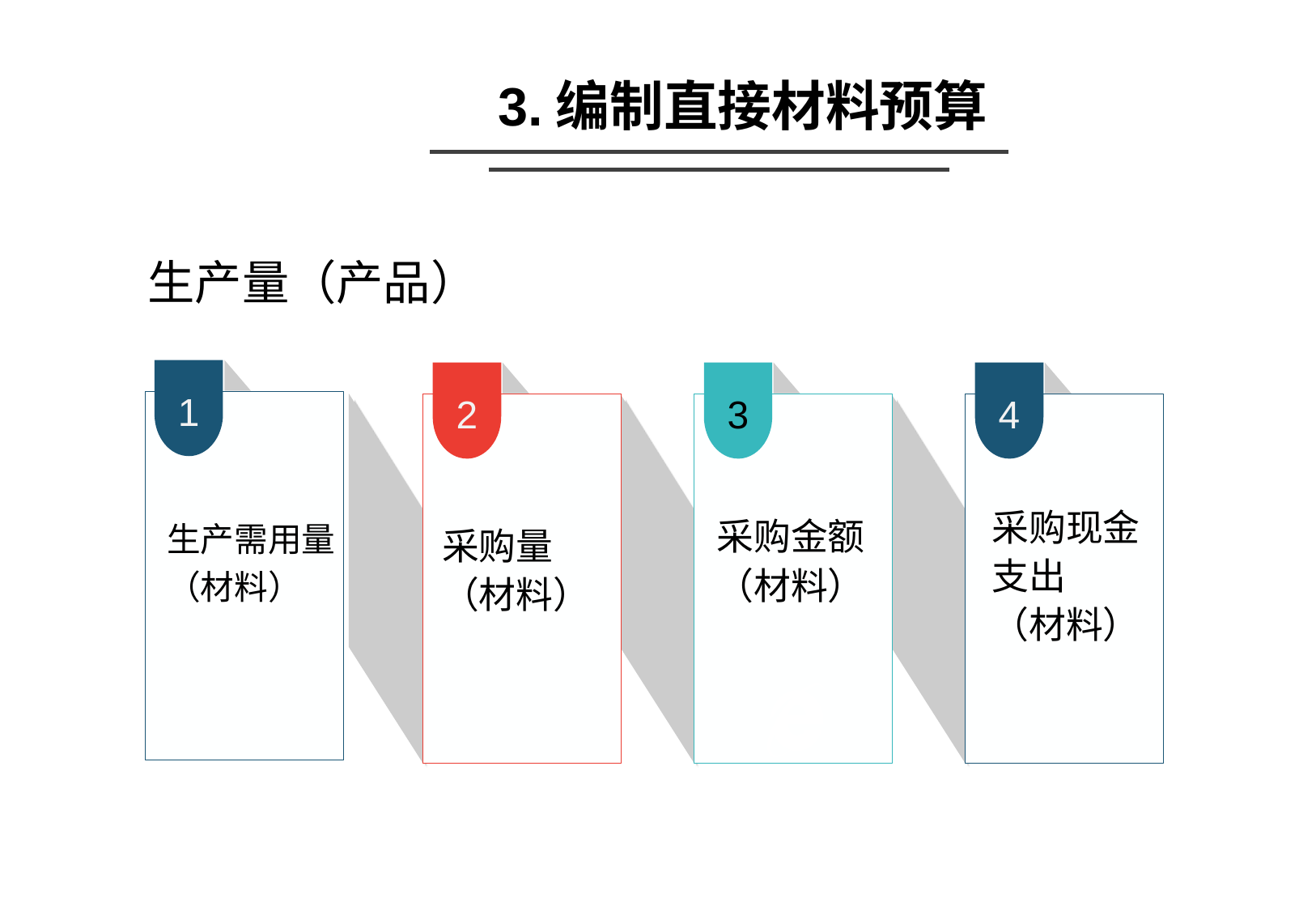

3.编制直接材料预算
生产量（产品）
1

生产需用量
（材料）
2

采购量
（材料）
3

4

采购现金
支出
（材料）
采购金额
（材料）